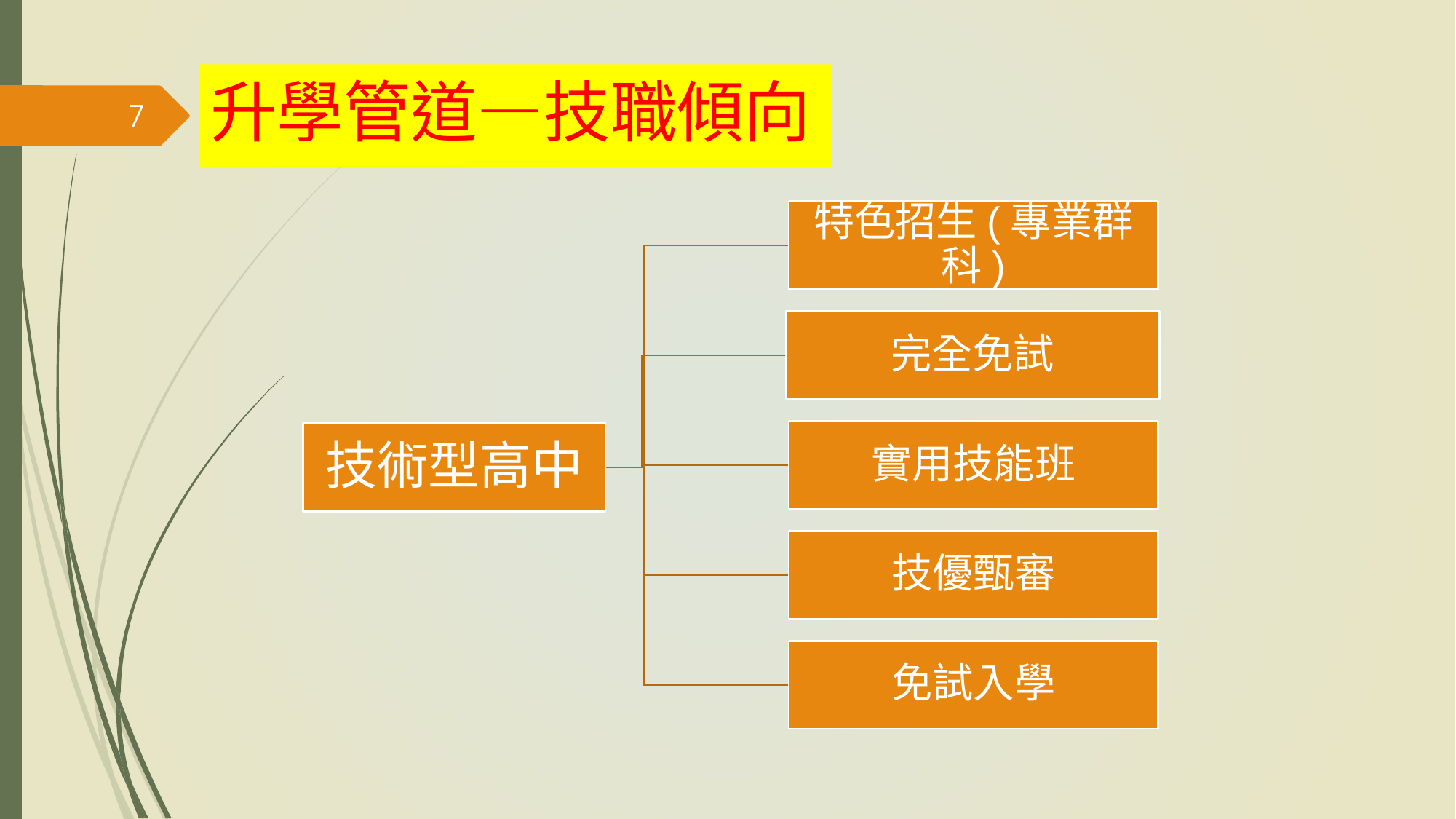

升學管道—技職傾向
7

特色招生(專業群科)

完全免試

實用技能班

技術型高中

技優甄審

免試入學